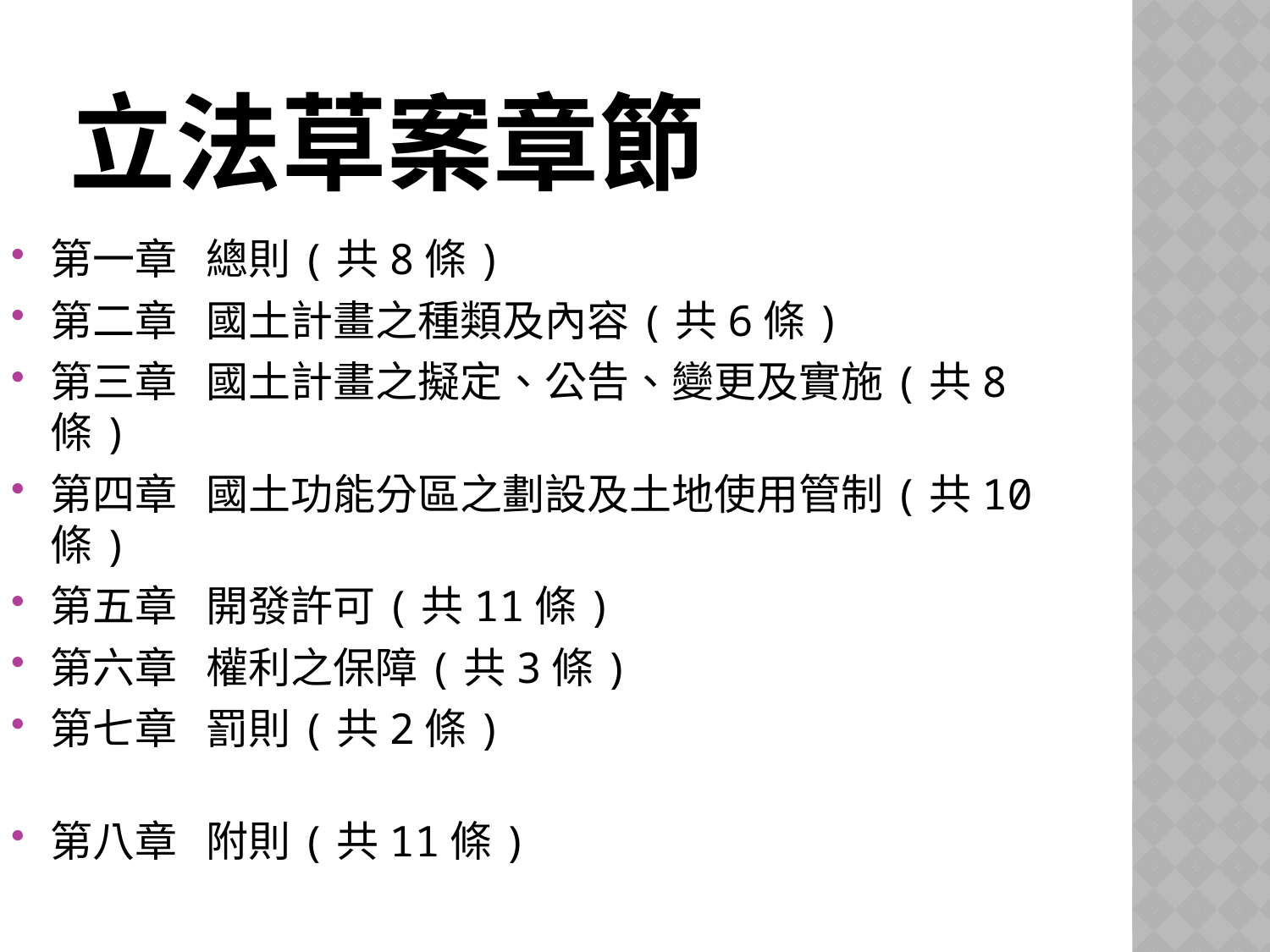

# 立法草案章節
第一章   總則(共8條)
第二章   國土計畫之種類及內容(共6條)
第三章   國土計畫之擬定、公告、變更及實施(共8條)
第四章   國土功能分區之劃設及土地使用管制(共10條)
第五章   開發許可(共11條)
第六章   權利之保障(共3條)
第七章   罰則(共2條)
第八章   附則(共11條)